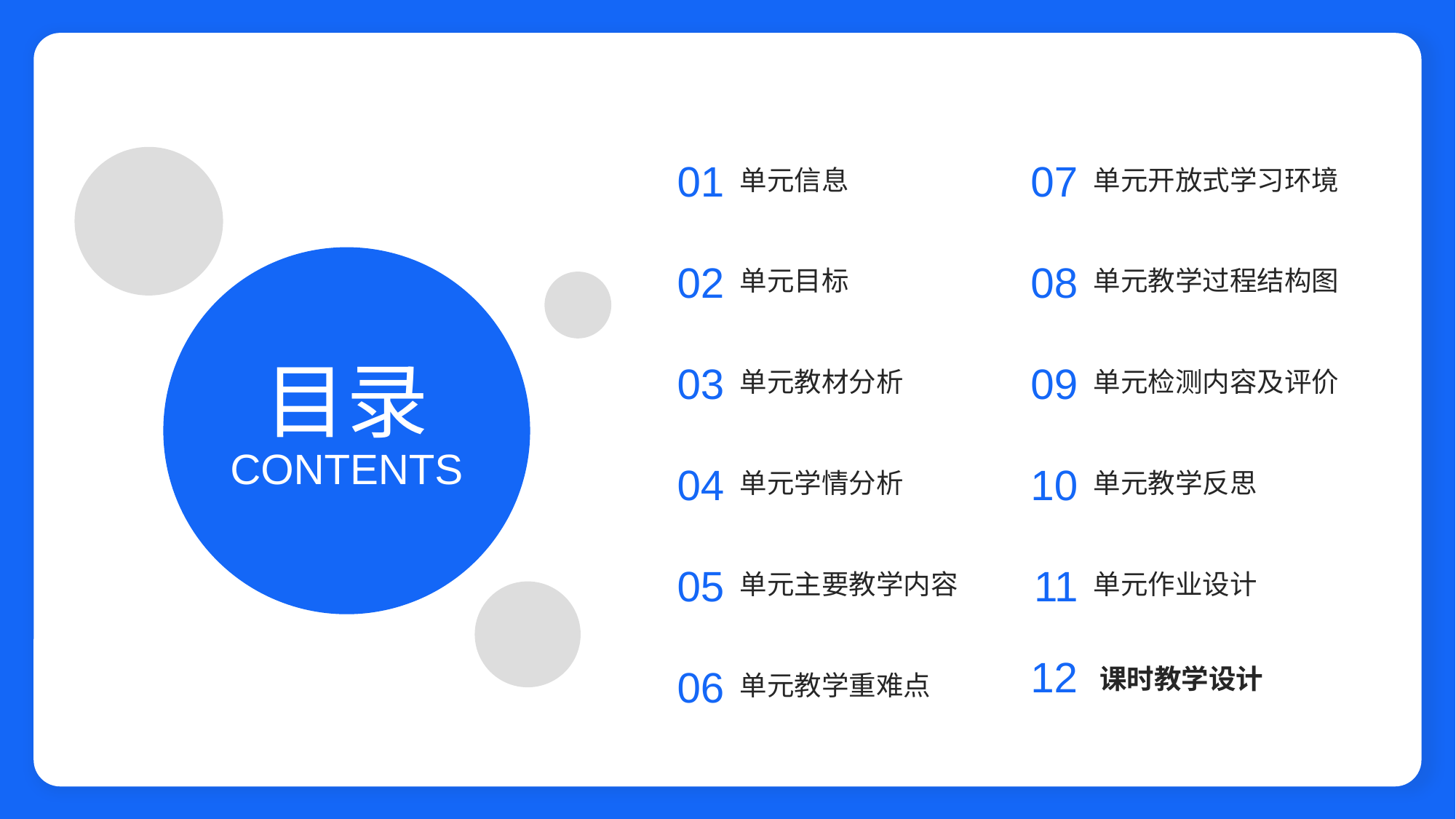

单元信息
单元开放式学习环境
01
07

单元目标
单元教学过程结构图

02
08

单元教材分析
单元检测内容及评价
目录
03
09
CONTENTS
单元学情分析
单元教学反思
04
10
单元主要教学内容
单元作业设计
05
11

课时教学设计
单元教学重难点
12
06